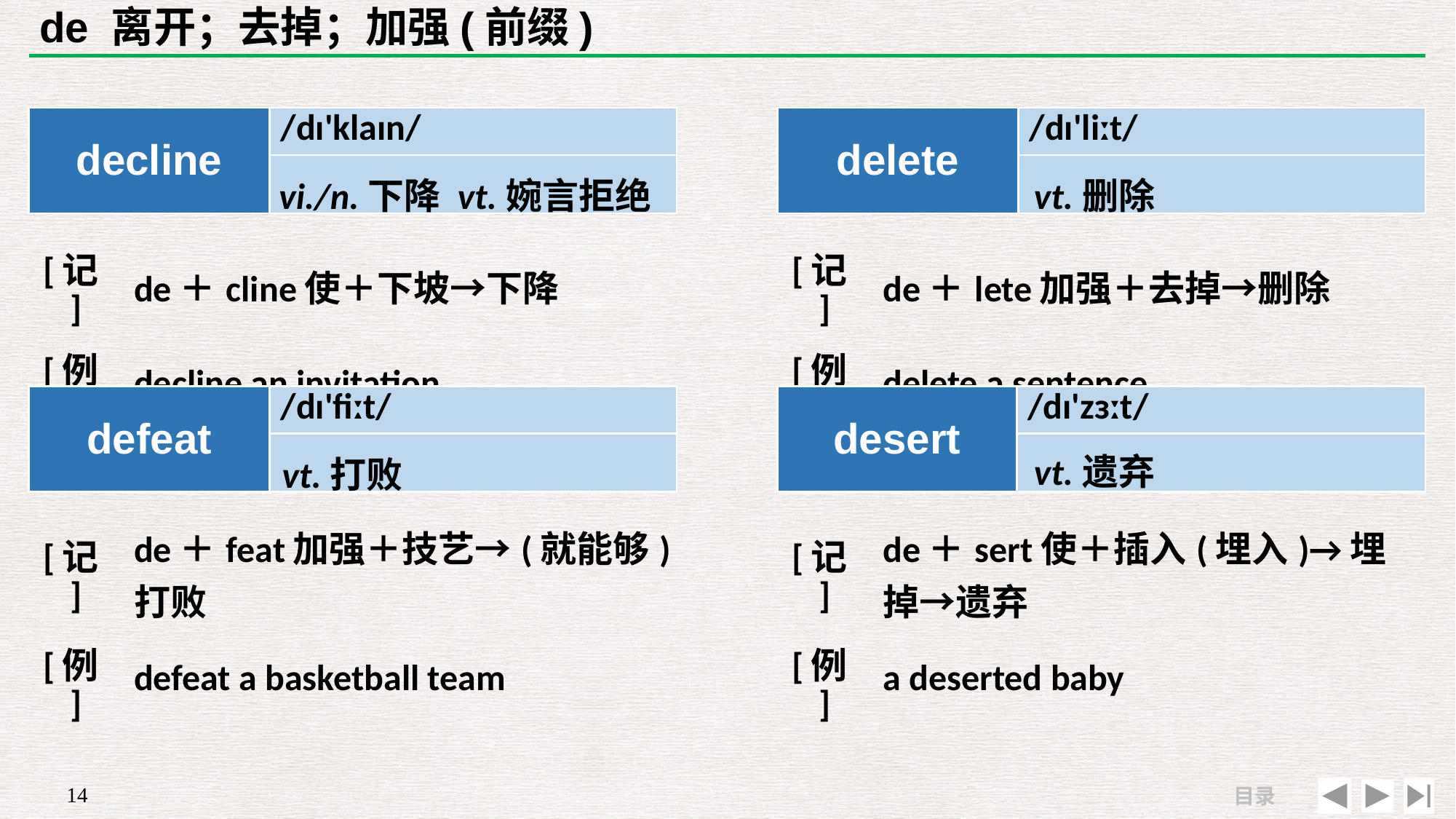

# de 离开；去掉；加强(前缀)

| decline | /dɪ'klaɪn/ |
| --- | --- |
|  |  |
| delete | /dɪ'liːt/ |
| --- | --- |
|  |  |
vt.删除
vi./n.下降 vt.婉言拒绝
| [记] | de＋cline使＋下坡→下降 |
| --- | --- |
| [例] | decline an invitation |
| [记] | de＋lete加强＋去掉→删除 |
| --- | --- |
| [例] | delete a sentence |
| defeat | /dɪ'fiːt/ |
| --- | --- |
|  |  |
| desert | /dɪ'zзːt/ |
| --- | --- |
|  |  |
vt.遗弃
vt.打败
| [记] | de＋feat加强＋技艺→(就能够)打败 |
| --- | --- |
| [例] | defeat a basketball team |
| [记] | de＋sert使＋插入(埋入)→埋掉→遗弃 |
| --- | --- |
| [例] | a deserted baby |